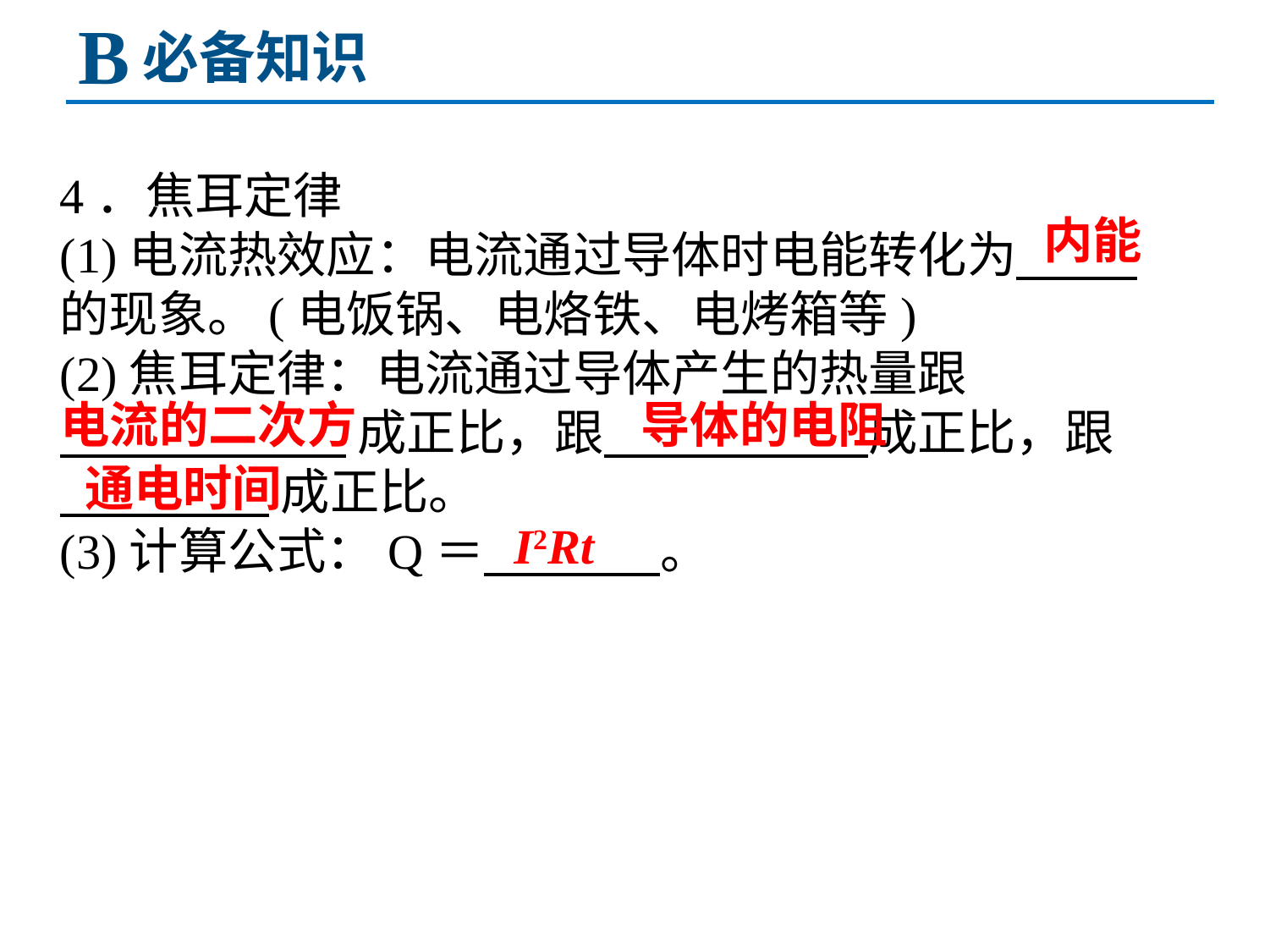

B
必备知识
4．焦耳定律
(1)电流热效应：电流通过导体时电能转化为           .的现象。(电饭锅、电烙铁、电烤箱等)
(2)焦耳定律：电流通过导体产生的热量跟
                          成正比，跟                        成正比，跟
                   成正比。
(3)计算公式：Q＝                。
内能
电流的二次方
导体的电阻
通电时间
I2Rt